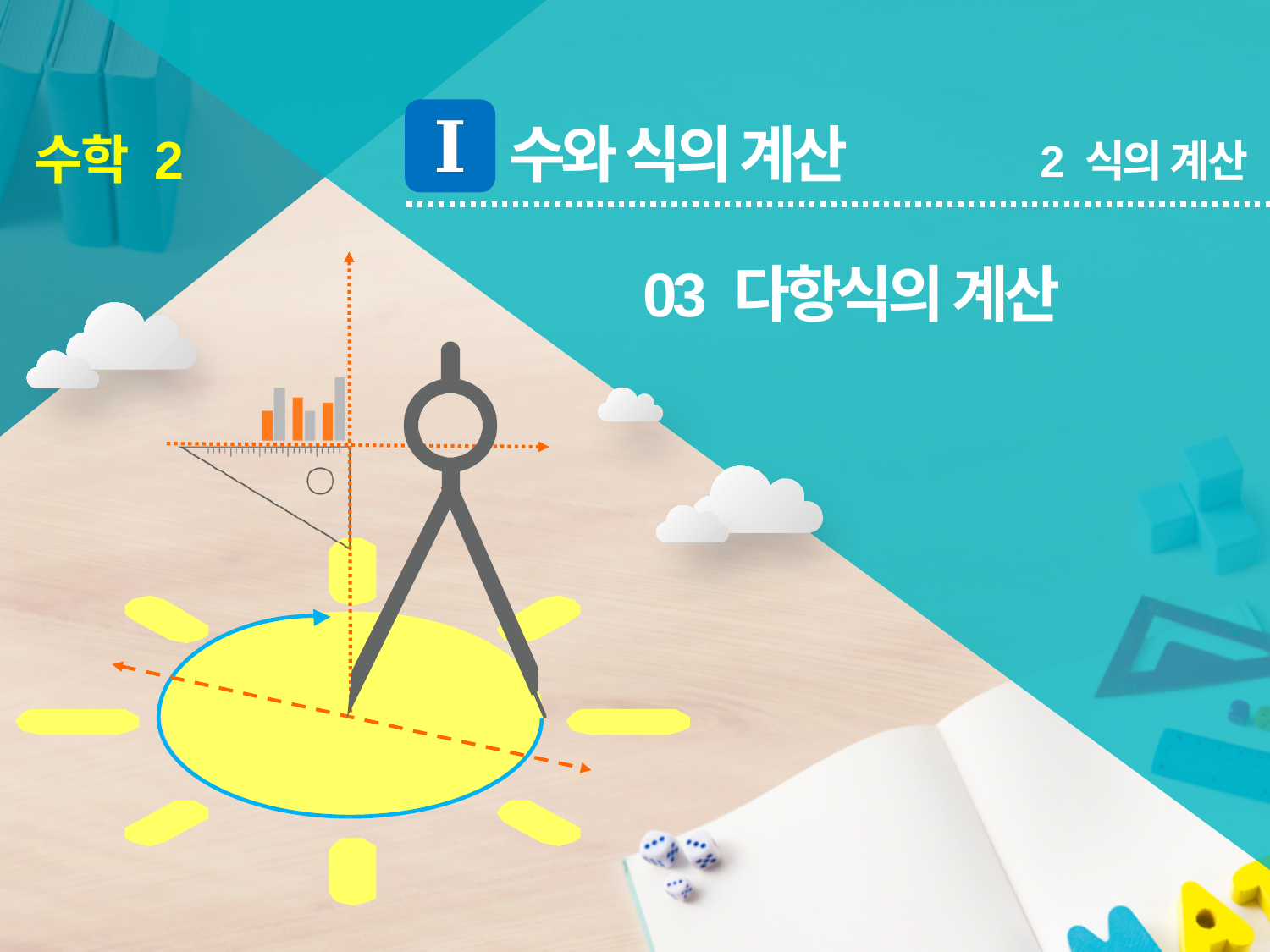

# 수와 식의 계산
수학 2
 2 식의 계산
03 다항식의 계산